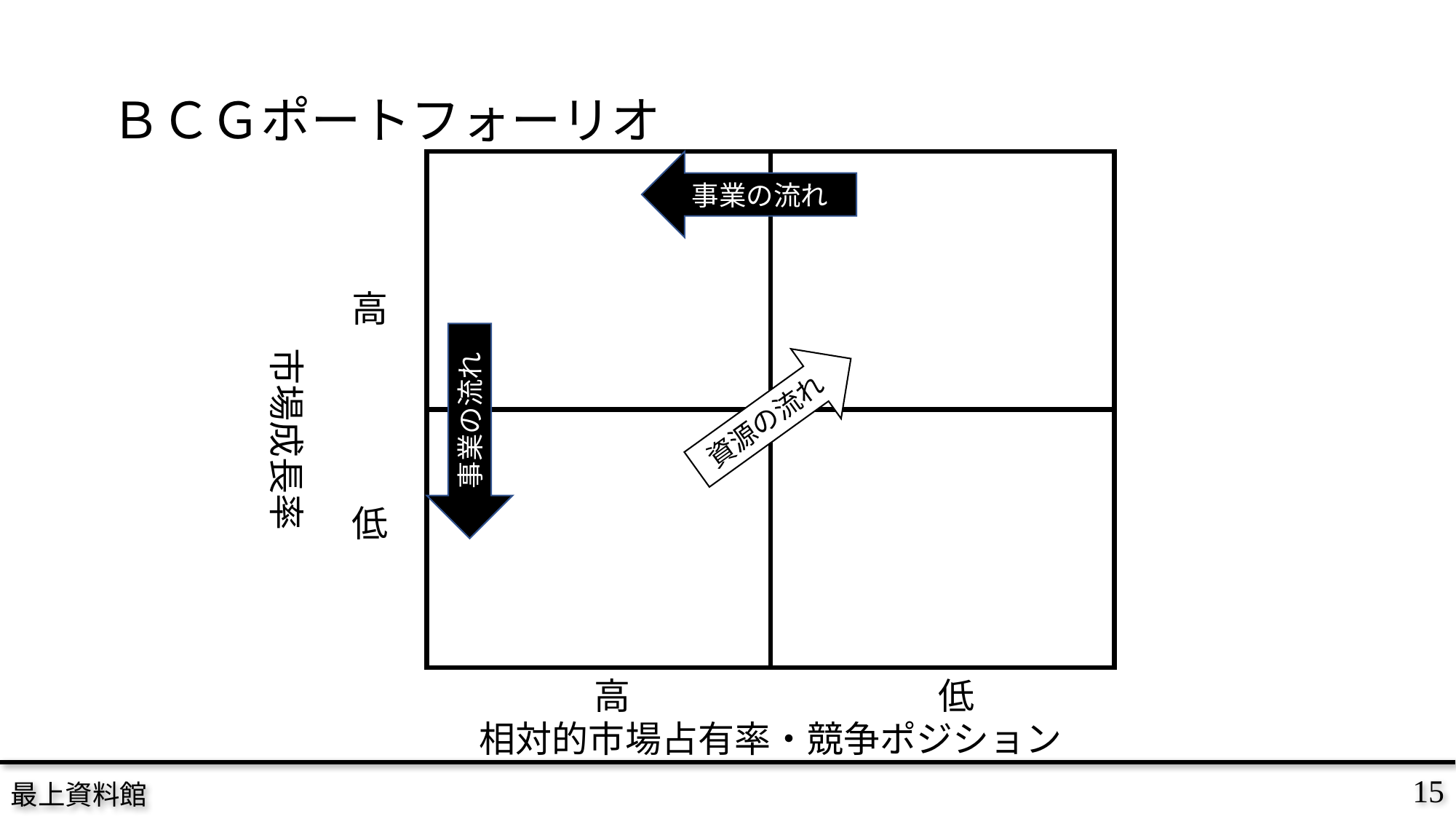

# ＢＣＧポートフォーリオ
花形
事業の流れ
問題児
高
市場成長率
資源の流れ
事業の流れ
金のなる木
負け犬
低
高
低
相対的市場占有率・競争ポジション